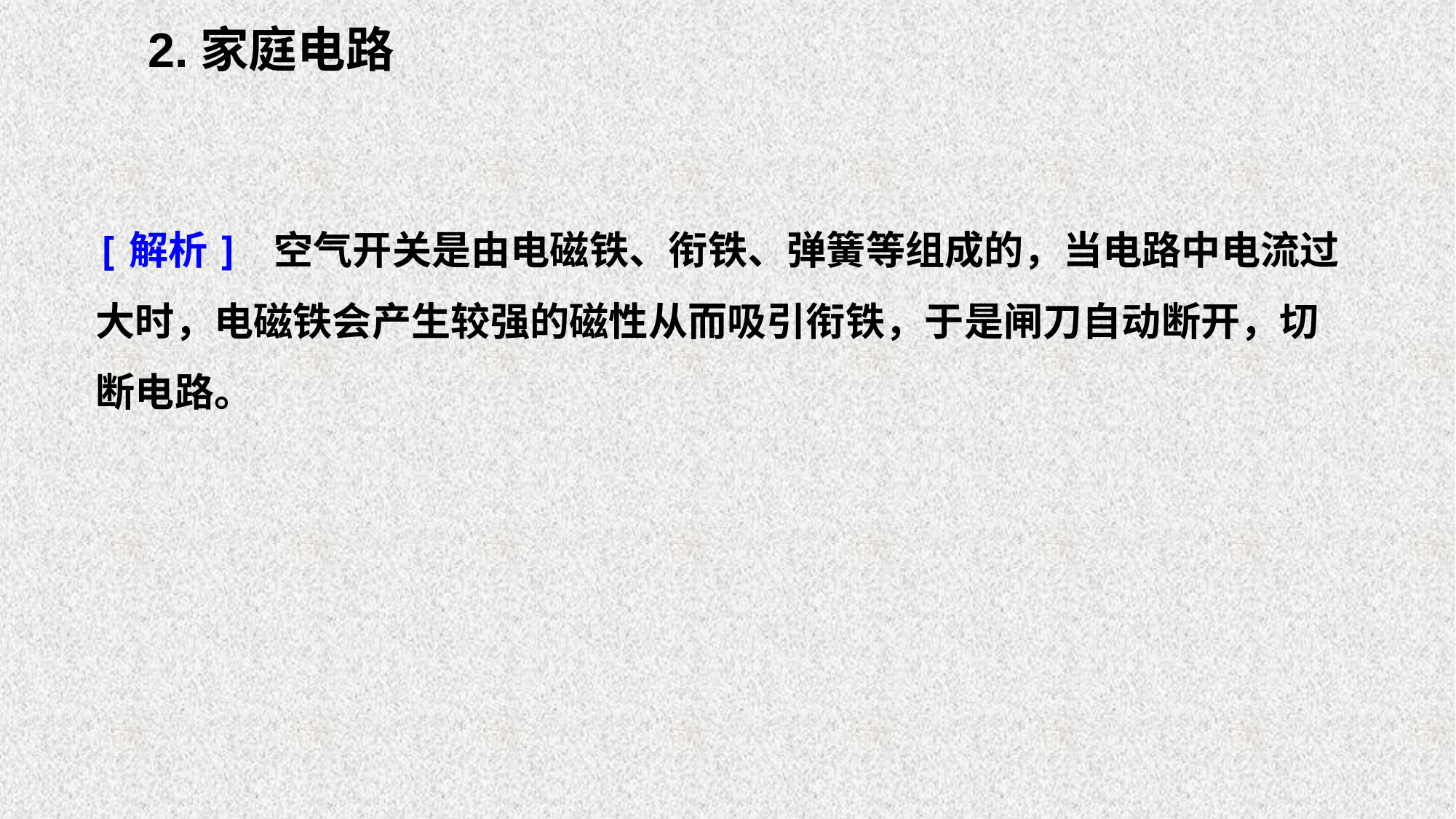

2.家庭电路
[解析] 空气开关是由电磁铁、衔铁、弹簧等组成的，当电路中电流过大时，电磁铁会产生较强的磁性从而吸引衔铁，于是闸刀自动断开，切断电路。